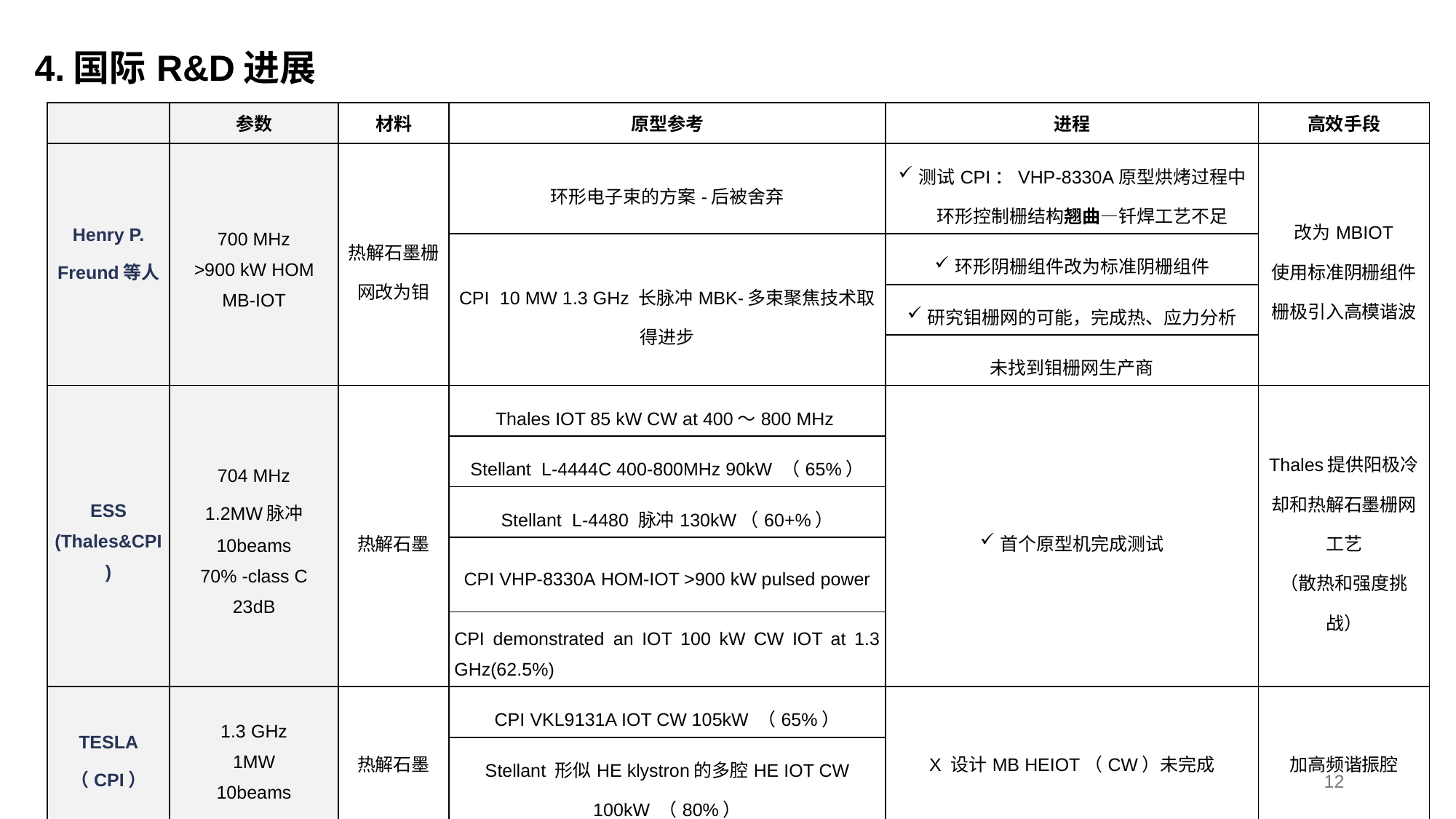

4.国际R&D进展
|  | 参数 | 材料 | 原型参考 | 进程 | 高效手段 |
| --- | --- | --- | --- | --- | --- |
| Henry P. Freund等人 | 700 MHz >900 kW HOM MB-IOT | 热解石墨栅网改为钼 | 环形电子束的方案-后被舍弃 | 测试CPI：VHP-8330A原型烘烤过程中环形控制栅结构翘曲—钎焊工艺不足 | 改为MBIOT 使用标准阴栅组件 栅极引入高模谐波 |
|  |  |  | CPI  10 MW 1.3 GHz 长脉冲MBK-多束聚焦技术取得进步 | 环形阴栅组件改为标准阴栅组件 |  |
|  |  |  |  | 研究钼栅网的可能，完成热、应力分析 |  |
|  |  |  |  | 未找到钼栅网生产商 |  |
| ESS (Thales&CPI) | 704 MHz 1.2MW脉冲 10beams 70% -class C 23dB | 热解石墨 | Thales IOT 85 kW CW at 400～800 MHz | 首个原型机完成测试 | Thales提供阳极冷却和热解石墨栅网工艺 （散热和强度挑战） |
|  |  |  | Stellant L-4444C 400-800MHz 90kW （65%） |  |  |
|  |  |  | Stellant L-4480 脉冲130kW（60+%） |  |  |
|  |  |  | CPI VHP-8330A HOM-IOT >900 kW pulsed power |  |  |
|  |  |  | CPI demonstrated an IOT 100 kW CW IOT at 1.3 GHz(62.5%) |  |  |
| TESLA （CPI） | 1.3 GHz 1MW 10beams | 热解石墨 | CPI VKL9131A IOT CW 105kW （65%） | X 设计MB HEIOT（CW）未完成 | 加高频谐振腔 |
|  |  |  | Stellant 形似HE klystron的多腔HE IOT CW 100kW （80%） |  |  |
12